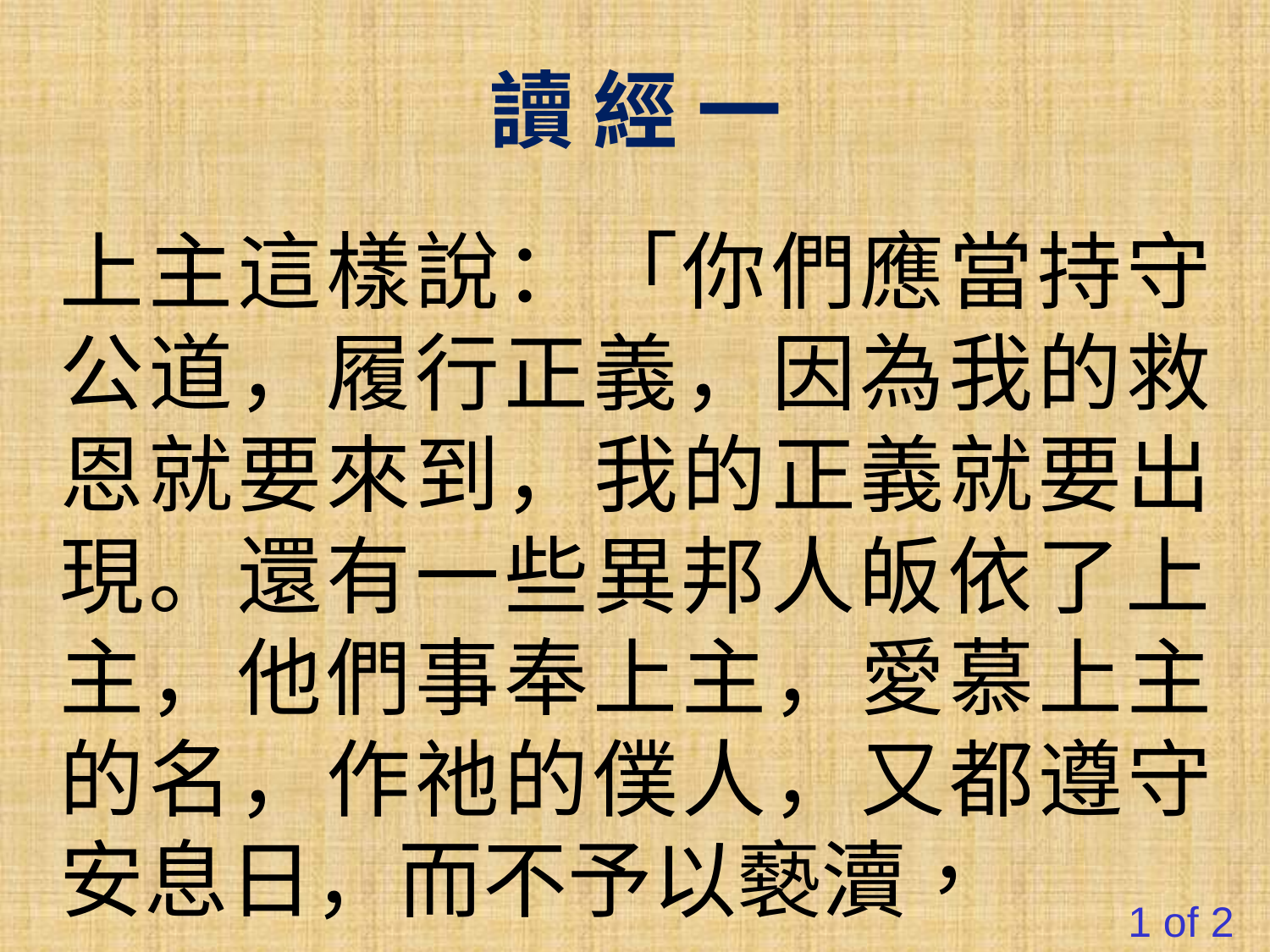

讀 經 一

上主這樣說：「你們應當持守公道，履行正義，因為我的救恩就要來到，我的正義就要出現。還有一些異邦人皈依了上主，他們事奉上主，愛慕上主的名，作祂的僕人，又都遵守安息日，而不予以褻瀆，
#
1 of 2